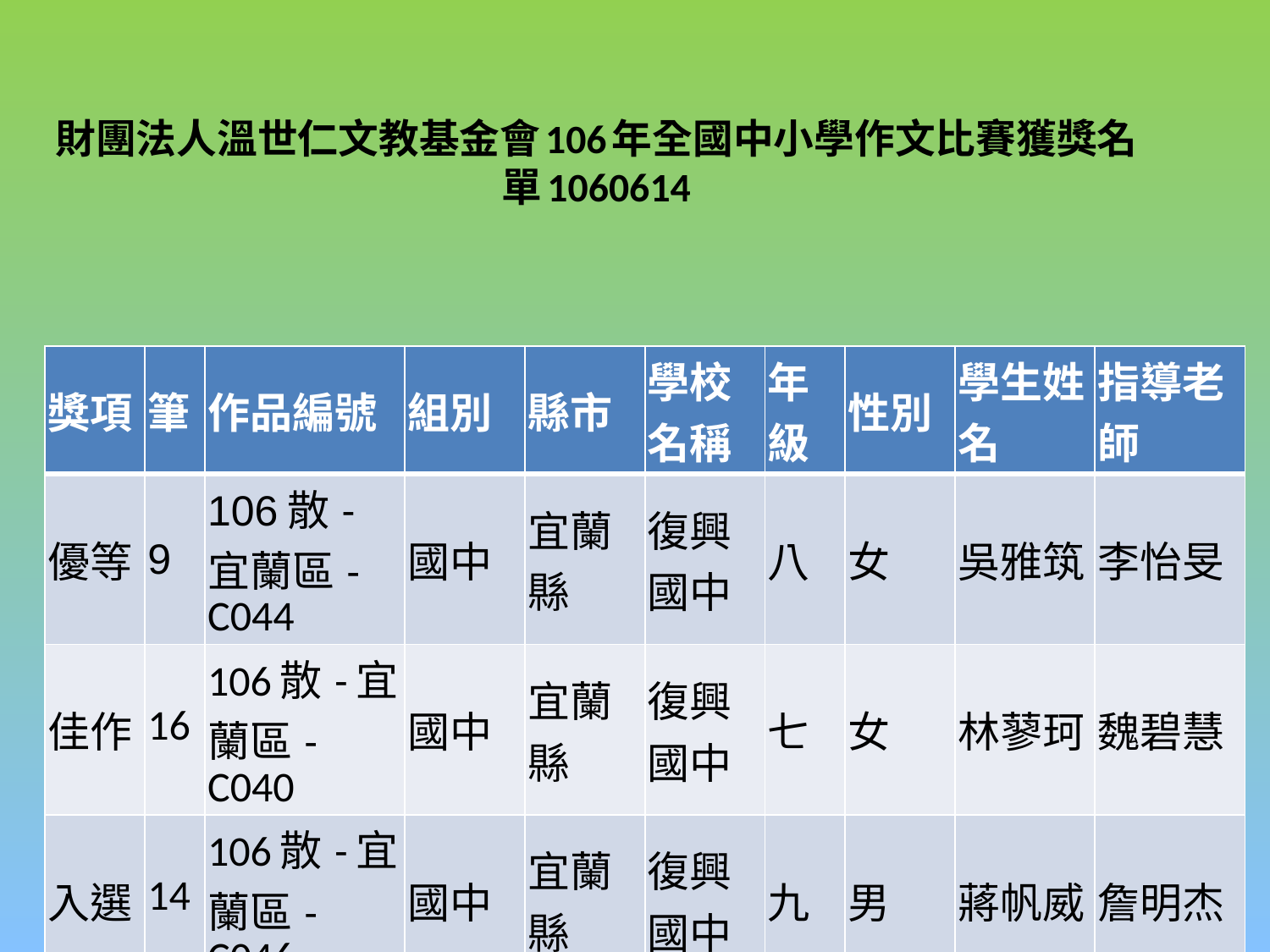

# 財團法人溫世仁文教基金會106年全國中小學作文比賽獲獎名單1060614
| 獎項 | 筆 | 作品編號 | 組別 | 縣市 | 學校名稱 | 年級 | 性別 | 學生姓名 | 指導老師 |
| --- | --- | --- | --- | --- | --- | --- | --- | --- | --- |
| 優等 | 9 | 106散-宜蘭區-C044 | 國中 | 宜蘭縣 | 復興國中 | 八 | 女 | 吳雅筑 | 李怡旻 |
| 佳作 | 16 | 106散-宜蘭區-C040 | 國中 | 宜蘭縣 | 復興國中 | 七 | 女 | 林蓼珂 | 魏碧慧 |
| 入選 | 14 | 106散-宜蘭區-C046 | 國中 | 宜蘭縣 | 復興國中 | 九 | 男 | 蔣帆威 | 詹明杰 |